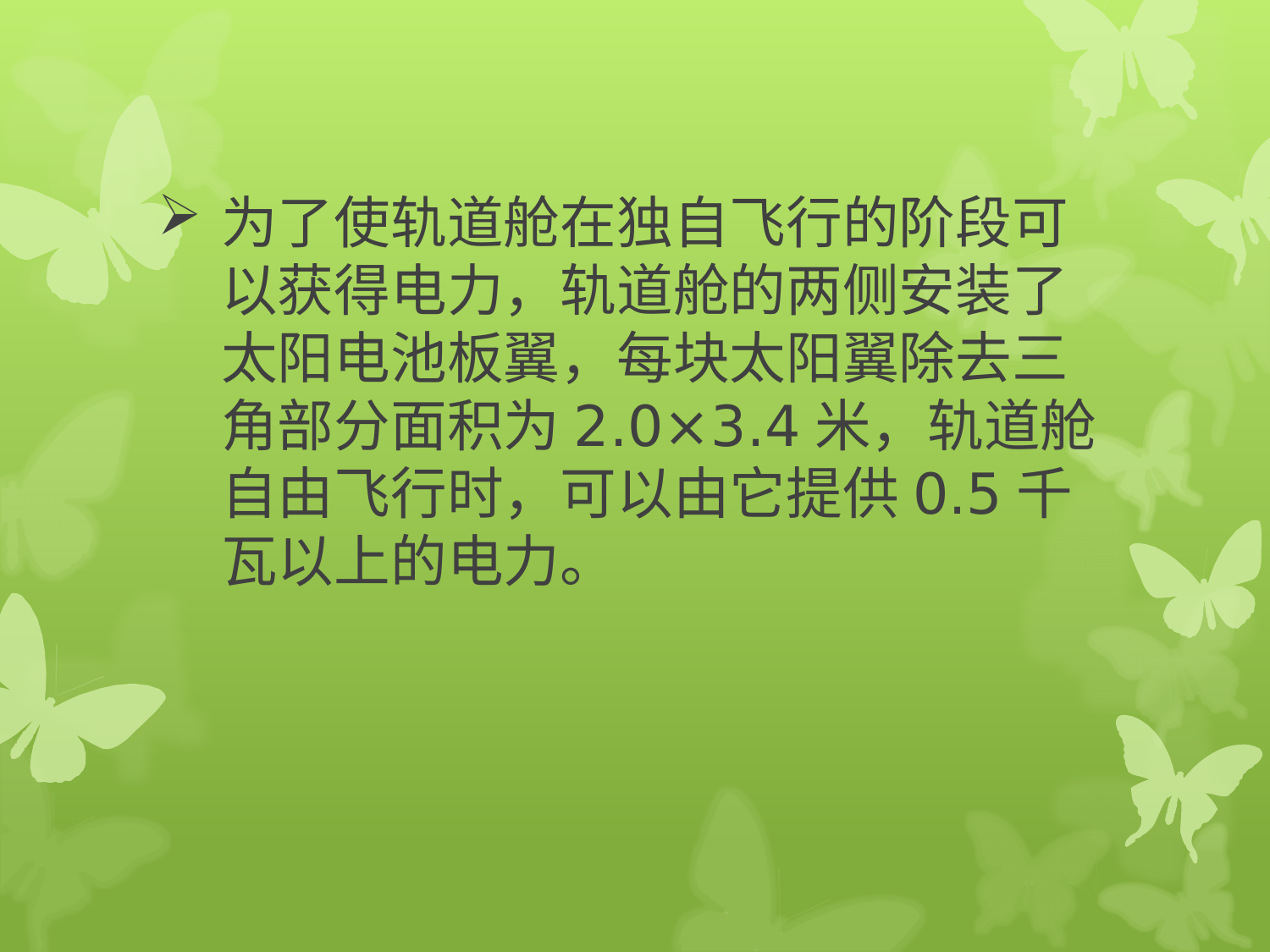

# 为了使轨道舱在独自飞行的阶段可以获得电力，轨道舱的两侧安装了太阳电池板翼，每块太阳翼除去三角部分面积为2.0×3.4米，轨道舱自由飞行时，可以由它提供0.5千瓦以上的电力。